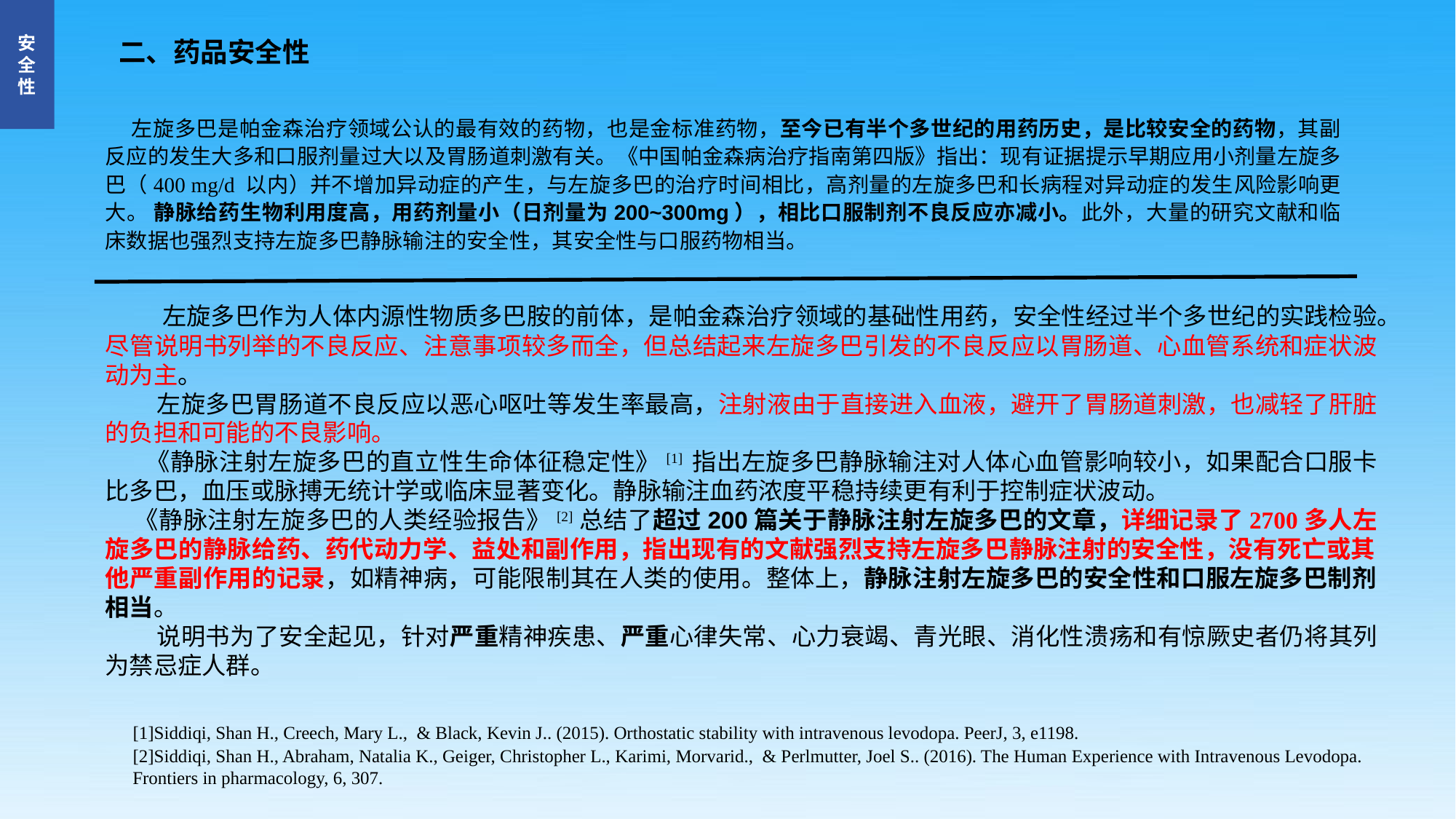

安全性
二、药品安全性

    左旋多巴是帕金森治疗领域公认的最有效的药物，也是金标准药物，至今已有半个多世纪的用药历史，是比较安全的药物，其副反应的发生大多和口服剂量过大以及胃肠道刺激有关。《中国帕金森病治疗指南第四版》指出：现有证据提示早期应用小剂量左旋多巴（400 mg/d 以内）并不增加异动症的产生，与左旋多巴的治疗时间相比，高剂量的左旋多巴和长病程对异动症的发生风险影响更大。 静脉给药生物利用度高，用药剂量小（日剂量为200~300mg），相比口服制剂不良反应亦减小。此外，大量的研究文献和临床数据也强烈支持左旋多巴静脉输注的安全性，其安全性与口服药物相当。
        左旋多巴作为人体内源性物质多巴胺的前体，是帕金森治疗领域的基础性用药，安全性经过半个多世纪的实践检验。尽管说明书列举的不良反应、注意事项较多而全，但总结起来左旋多巴引发的不良反应以胃肠道、心血管系统和症状波动为主。
        左旋多巴胃肠道不良反应以恶心呕吐等发生率最高，注射液由于直接进入血液，避开了胃肠道刺激，也减轻了肝脏的负担和可能的不良影响。
      《静脉注射左旋多巴的直立性生命体征稳定性》[1] 指出左旋多巴静脉输注对人体心血管影响较小，如果配合口服卡比多巴，血压或脉搏无统计学或临床显著变化。静脉输注血药浓度平稳持续更有利于控制症状波动。
    《静脉注射左旋多巴的人类经验报告》[2]总结了超过200篇关于静脉注射左旋多巴的文章，详细记录了2700多人左旋多巴的静脉给药、药代动力学、益处和副作用，指出现有的文献强烈支持左旋多巴静脉注射的安全性，没有死亡或其他严重副作用的记录，如精神病，可能限制其在人类的使用。整体上，静脉注射左旋多巴的安全性和口服左旋多巴制剂相当。
        说明书为了安全起见，针对严重精神疾患、严重心律失常、心力衰竭、青光眼、消化性溃疡和有惊厥史者仍将其列为禁忌症人群。

    [1]Siddiqi, Shan H., Creech, Mary L.,  & Black, Kevin J.. (2015). Orthostatic stability with intravenous levodopa. PeerJ, 3, e1198.
      [2]Siddiqi, Shan H., Abraham, Natalia K., Geiger, Christopher L., Karimi, Morvarid.,  & Perlmutter, Joel S.. (2016). The Human Experience with Intravenous Levodopa.          Frontiers in pharmacology, 6, 307.